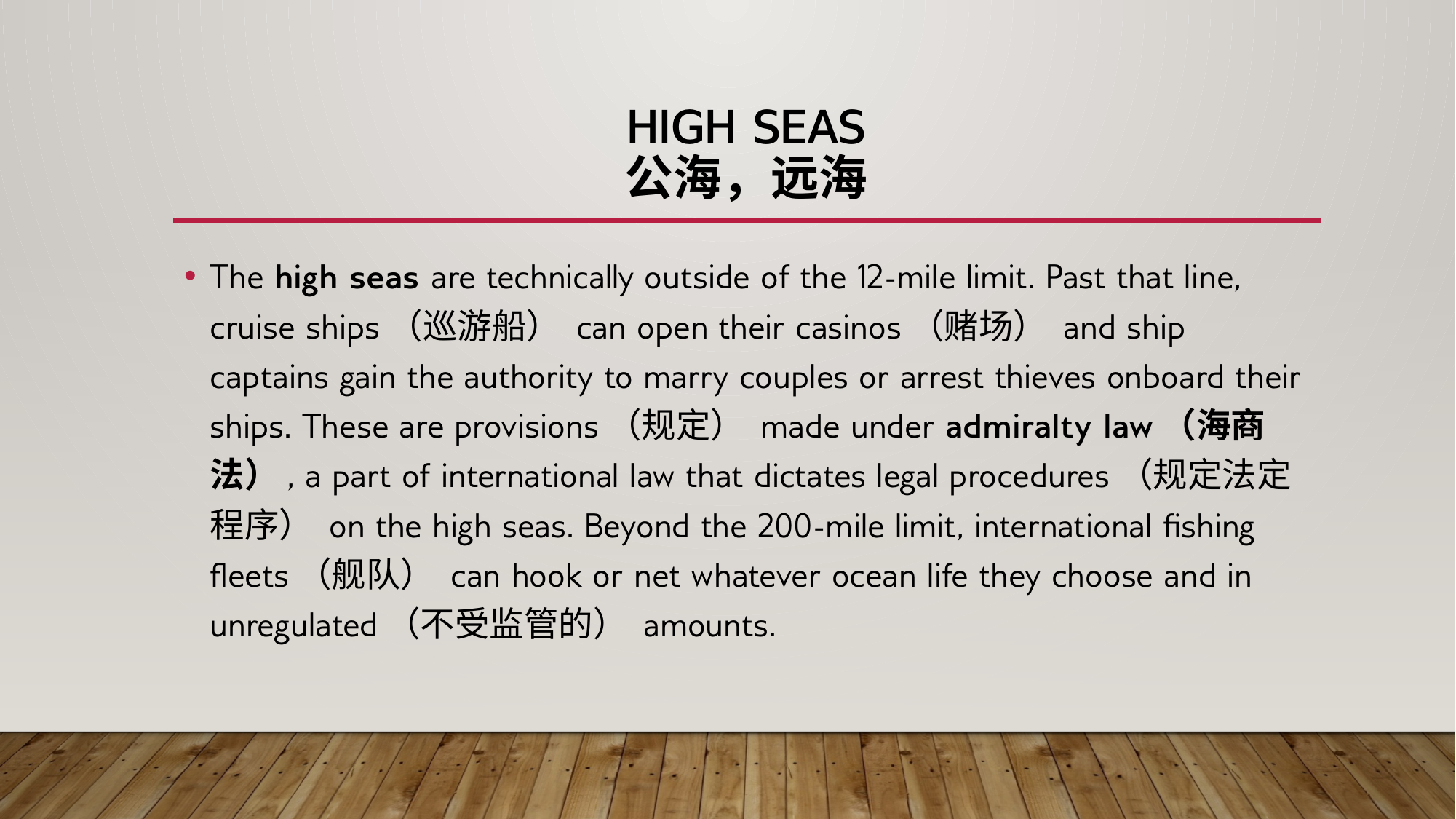

# high seas 公海，远海
The high seas are technically outside of the 12-mile limit. Past that line, cruise ships（巡游船） can open their casinos（赌场） and ship captains gain the authority to marry couples or arrest thieves onboard their ships. These are provisions（规定） made under admiralty law（海商法）, a part of international law that dictates legal procedures（规定法定程序） on the high seas. Beyond the 200-mile limit, international fishing fleets（舰队） can hook or net whatever ocean life they choose and in unregulated（不受监管的） amounts.